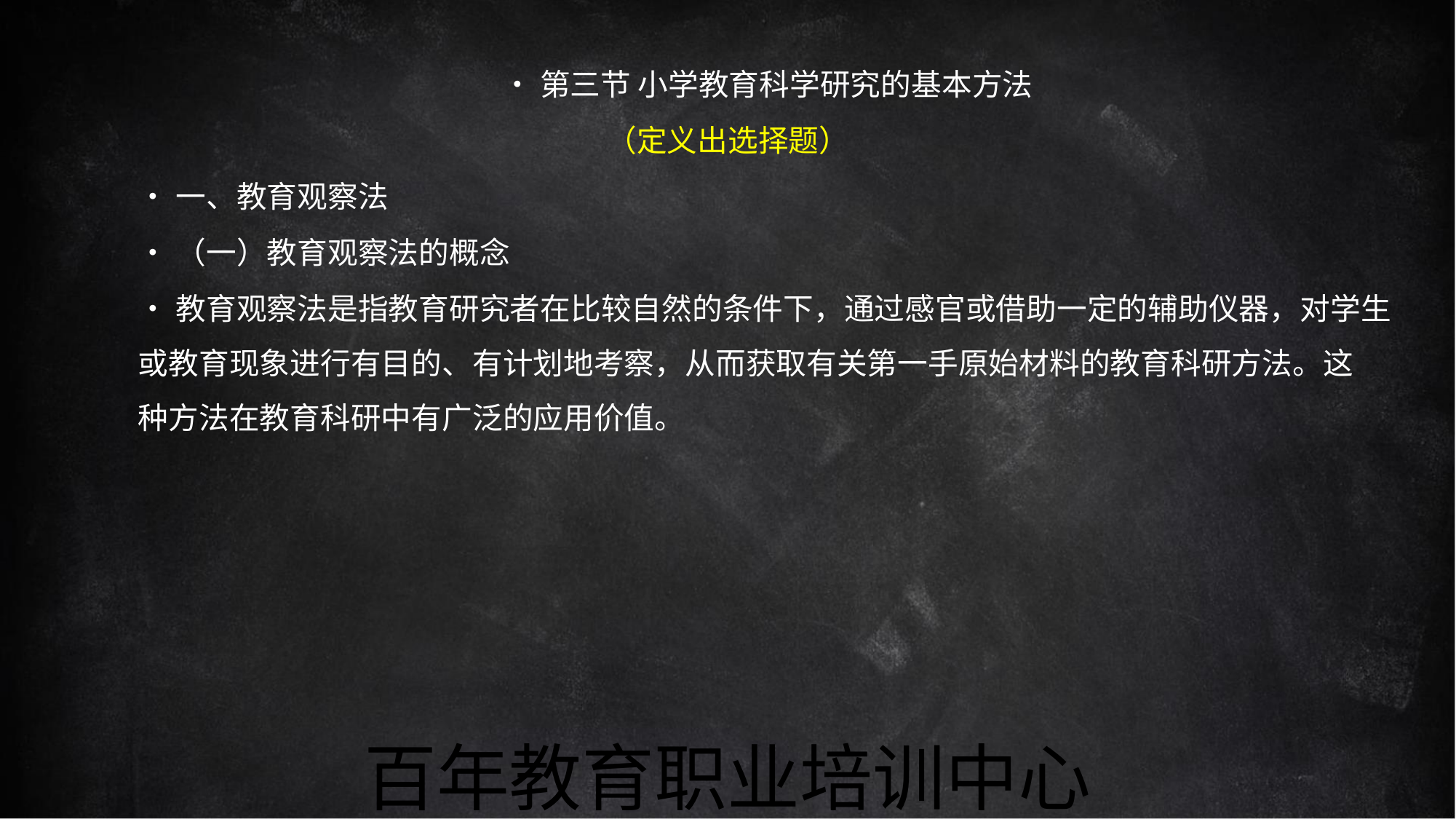

•第三节 小学教育科学研究的基本方法
（定义出选择题）
•一、教育观察法
•（一）教育观察法的概念
•教育观察法是指教育研究者在比较自然的条件下，通过感官或借助一定的辅助仪器，对学生
或教育现象进行有目的、有计划地考察，从而获取有关第一手原始材料的教育科研方法。这
种方法在教育科研中有广泛的应用价值。
百年教育职业培训中心